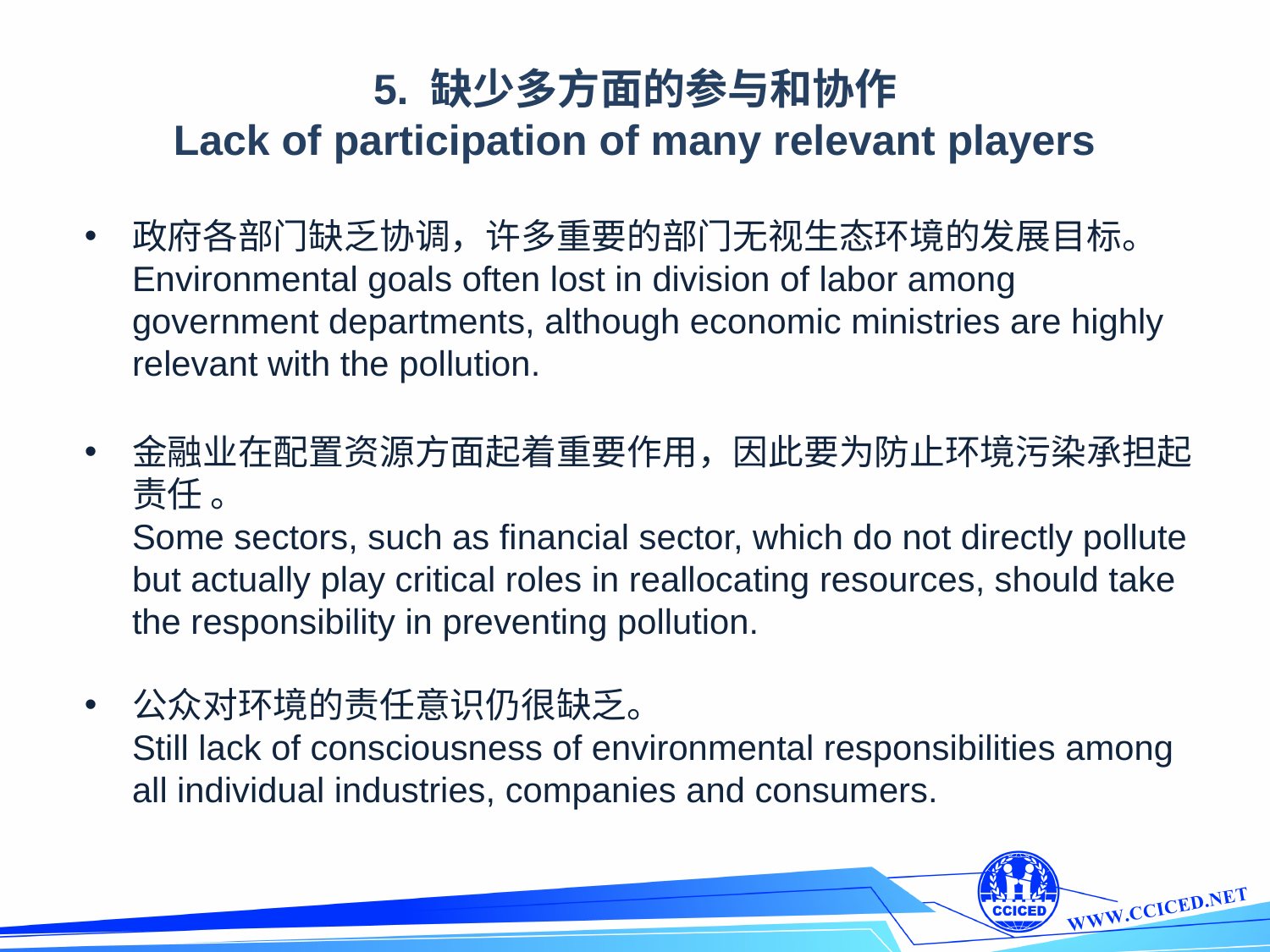

# 5. 缺少多方面的参与和协作 Lack of participation of many relevant players
政府各部门缺乏协调，许多重要的部门无视生态环境的发展目标。
Environmental goals often lost in division of labor among government departments, although economic ministries are highly relevant with the pollution.

金融业在配置资源方面起着重要作用，因此要为防止环境污染承担起责任 。
Some sectors, such as financial sector, which do not directly pollute but actually play critical roles in reallocating resources, should take the responsibility in preventing pollution.

公众对环境的责任意识仍很缺乏。
Still lack of consciousness of environmental responsibilities among all individual industries, companies and consumers.